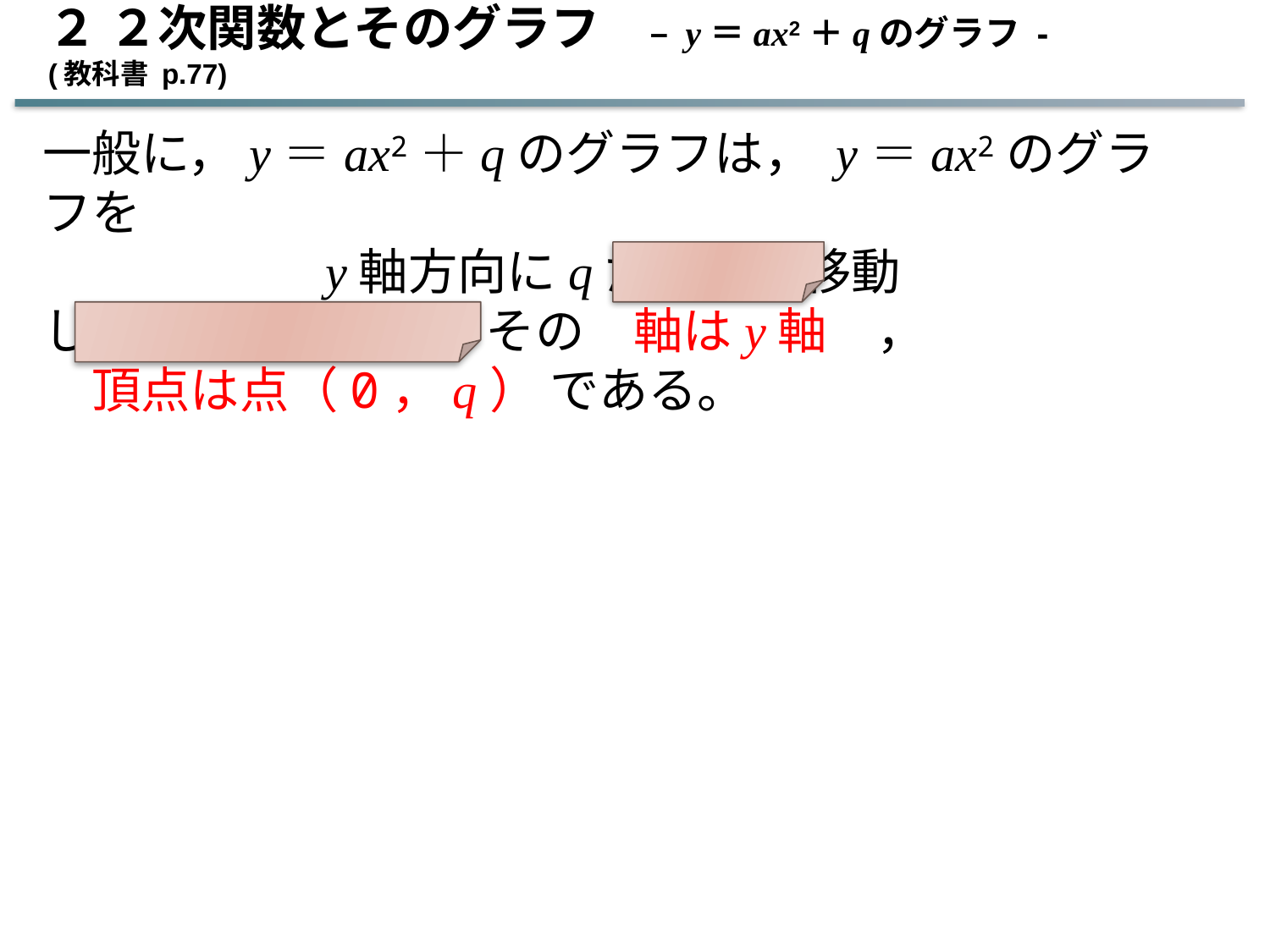

２ ２次関数とそのグラフ　– y＝ax2＋qのグラフ -         (教科書 p.77)
一般に，y＝ax2＋qのグラフは， y＝ax2のグラフを
y軸方向にqだけ平行移動
した放物線である。その　軸はy軸　，
　頂点は点（0，q） である。